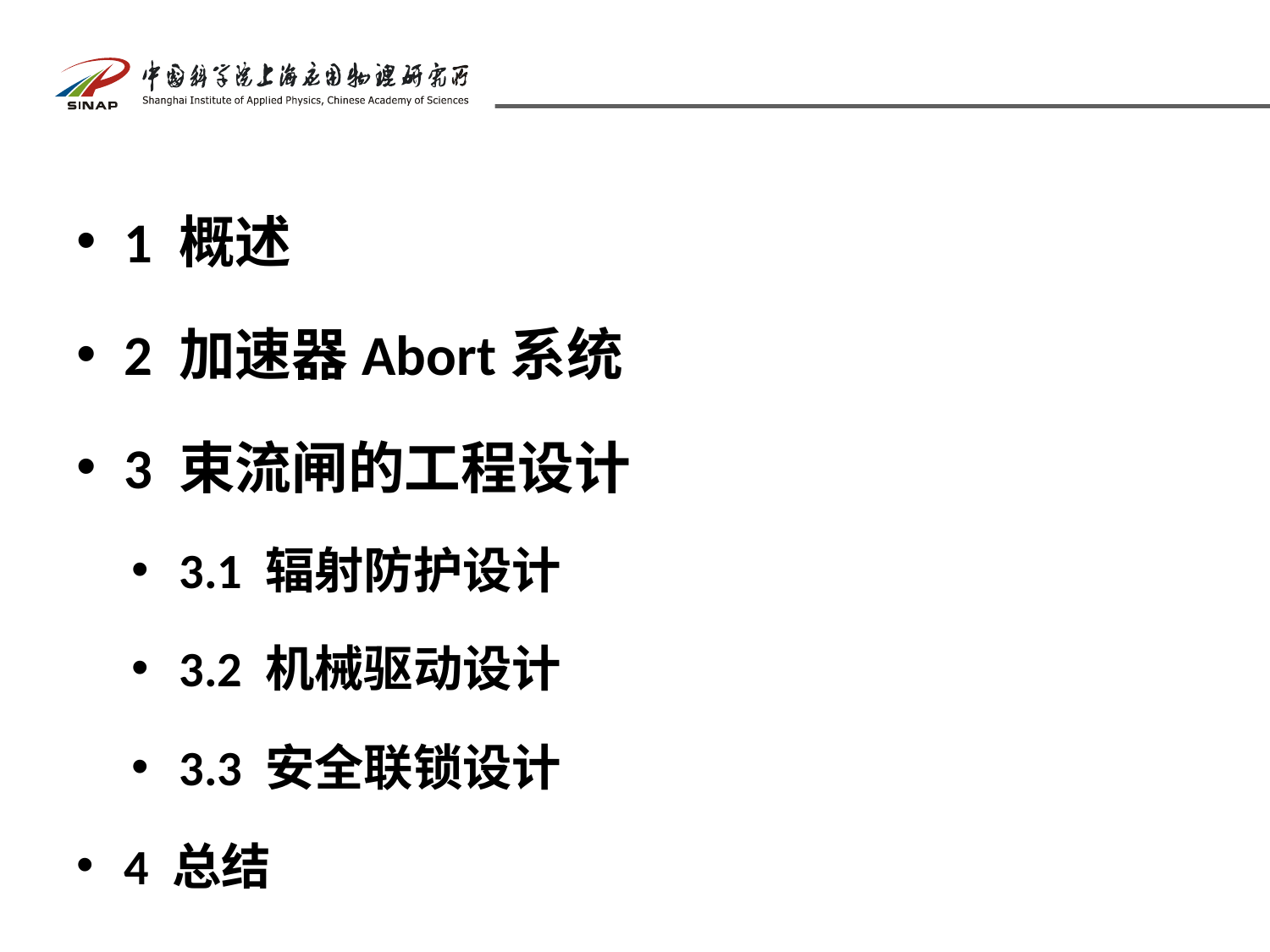

#
1 概述
2 加速器Abort系统
3 束流闸的工程设计
3.1 辐射防护设计
3.2 机械驱动设计
3.3 安全联锁设计
4 总结